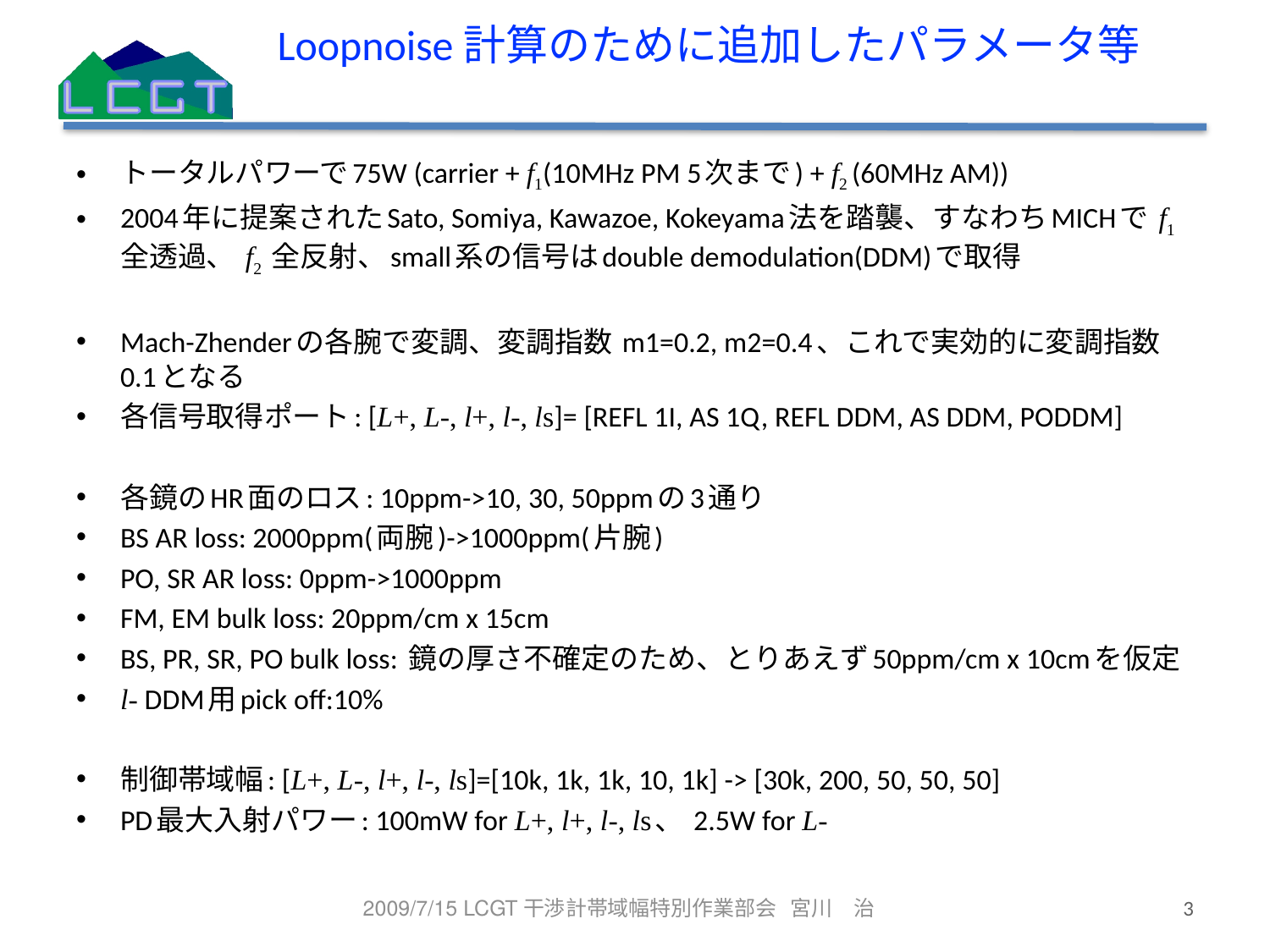

# Loopnoise計算のために追加したパラメータ等
トータルパワーで75W (carrier + f1(10MHz PM 5次まで) + f2 (60MHz AM))
2004年に提案されたSato, Somiya, Kawazoe, Kokeyama法を踏襲、すなわちMICHで f1 全透過、 f2 全反射、small系の信号はdouble demodulation(DDM)で取得

Mach-Zhenderの各腕で変調、変調指数 m1=0.2, m2=0.4、これで実効的に変調指数0.1となる
各信号取得ポート: [L+, L-, l+, l-, ls]= [REFL 1I, AS 1Q, REFL DDM, AS DDM, PODDM]

各鏡のHR面のロス: 10ppm->10, 30, 50ppmの3通り
BS AR loss: 2000ppm(両腕)->1000ppm(片腕)
PO, SR AR loss: 0ppm->1000ppm
FM, EM bulk loss: 20ppm/cm x 15cm
BS, PR, SR, PO bulk loss: 鏡の厚さ不確定のため、とりあえず50ppm/cm x 10cmを仮定
l- DDM用pick off:10%

制御帯域幅: [L+, L-, l+, l-, ls]=[10k, 1k, 1k, 10, 1k] -> [30k, 200, 50, 50, 50]
PD最大入射パワー: 100mW for L+, l+, l-, ls、 2.5W for L-

2009/7/15 LCGT干渉計帯域幅特別作業部会  宮川　治
3